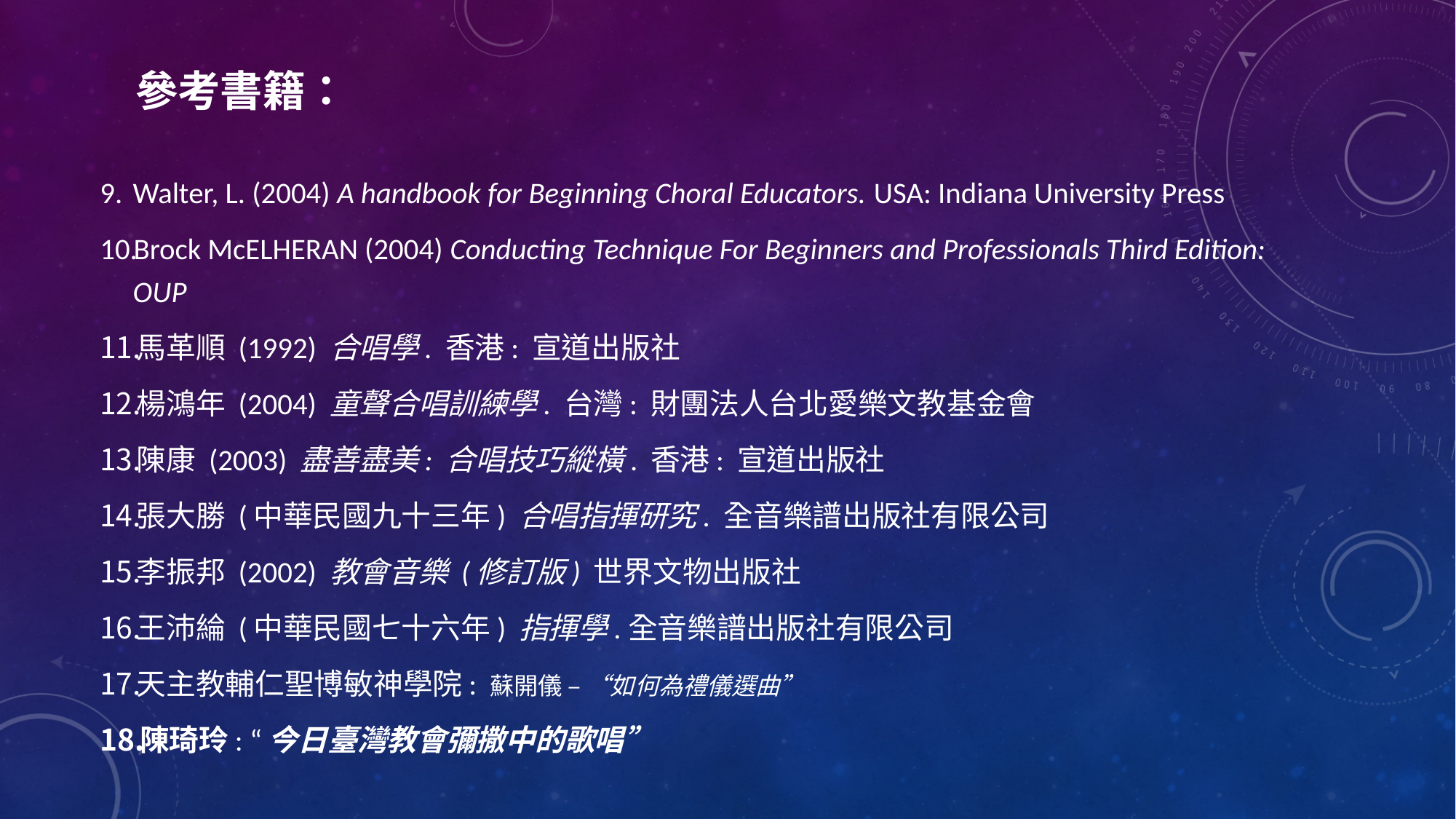

參考書籍：

Walter, L. (2004) A handbook for Beginning Choral Educators. USA: Indiana University Press
Brock McELHERAN (2004) Conducting Technique For Beginners and Professionals Third Edition: OUP
馬革順 (1992) 合唱學. 香港: 宣道出版社
楊鴻年 (2004) 童聲合唱訓練學. 台灣: 財團法人台北愛樂文教基金會
陳康 (2003) 盡善盡美: 合唱技巧縱橫. 香港: 宣道出版社
張大勝 (中華民國九十三年) 合唱指揮研究. 全音樂譜出版社有限公司
李振邦 (2002) 教會音樂 (修訂版) 世界文物出版社
王沛綸 (中華民國七十六年) 指揮學.全音樂譜出版社有限公司
天主教輔仁聖博敏神學院: 蘇開儀 – “如何為禮儀選曲”
陳琦玲: “今日臺灣教會彌撒中的歌唱”